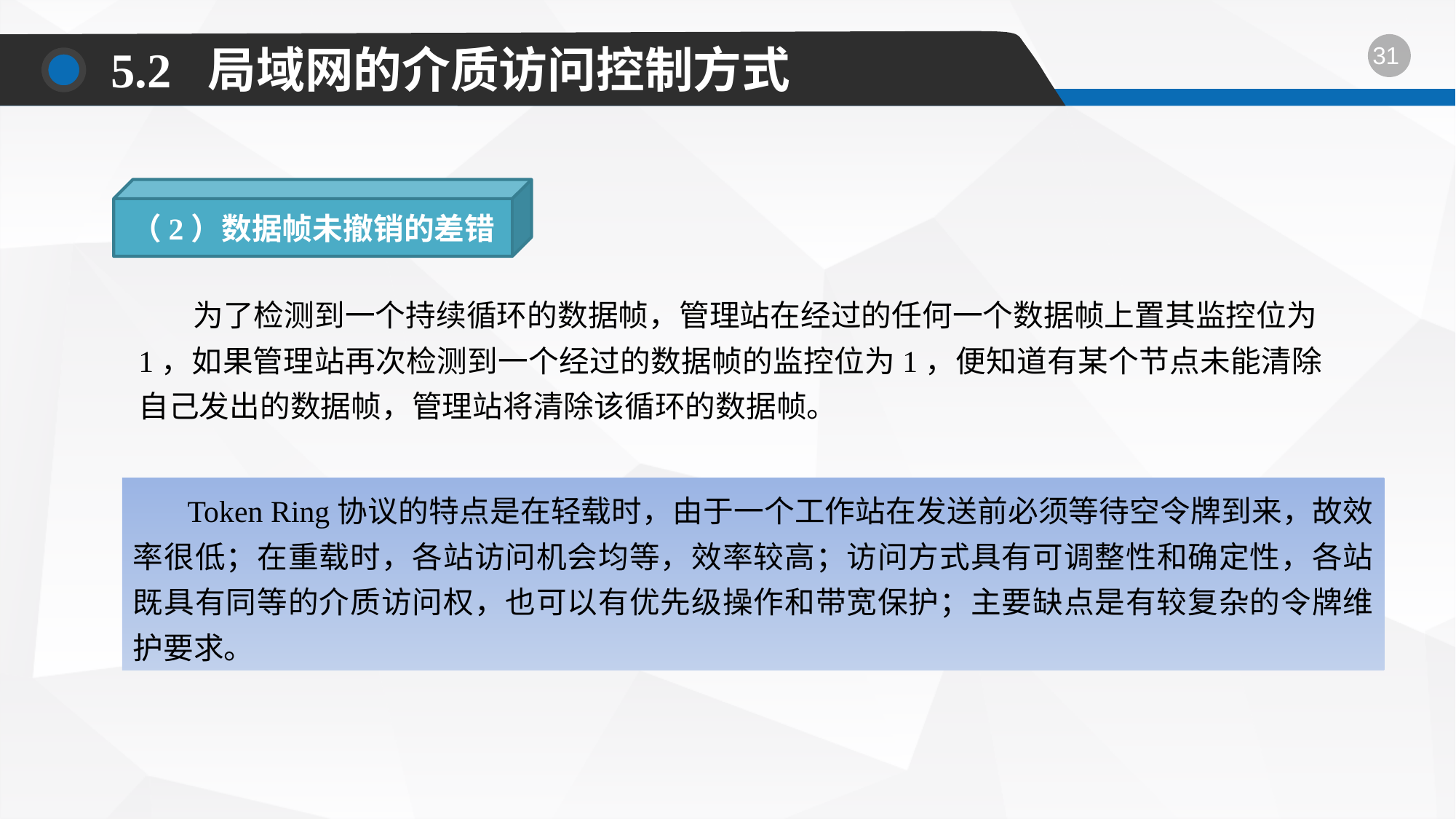

5.2  局域网的介质访问控制方式
（2）数据帧未撤销的差错
为了检测到一个持续循环的数据帧，管理站在经过的任何一个数据帧上置其监控位为1，如果管理站再次检测到一个经过的数据帧的监控位为1，便知道有某个节点未能清除自己发出的数据帧，管理站将清除该循环的数据帧。
Token Ring协议的特点是在轻载时，由于一个工作站在发送前必须等待空令牌到来，故效率很低；在重载时，各站访问机会均等，效率较高；访问方式具有可调整性和确定性，各站既具有同等的介质访问权，也可以有优先级操作和带宽保护；主要缺点是有较复杂的令牌维护要求。